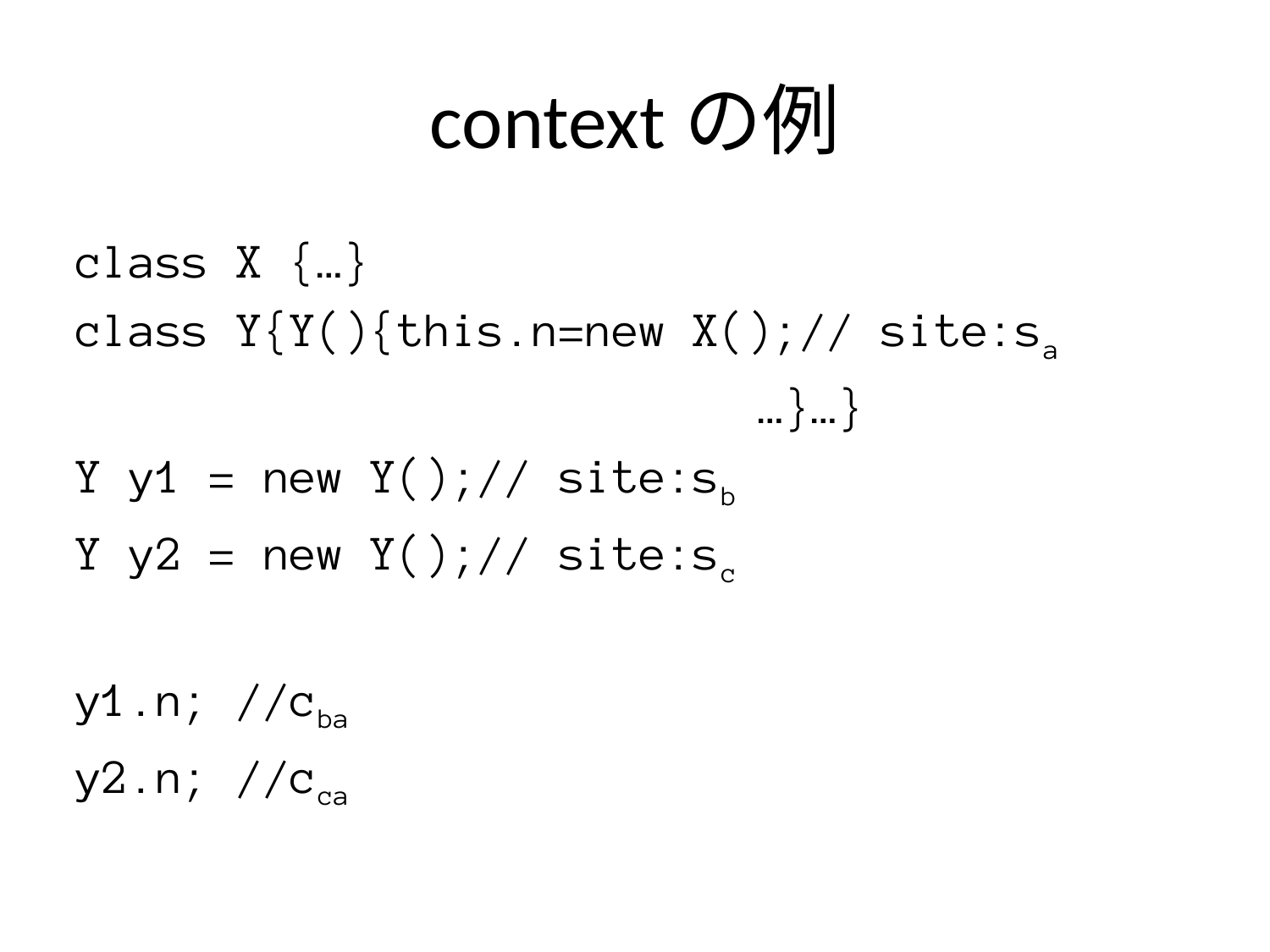

# contextの例
class X {…}
class Y{Y(){this.n=new X();// site:sa
						…}…}
Y y1 = new Y();// site:sb
Y y2 = new Y();// site:sc

y1.n; //cba
y2.n; //cca